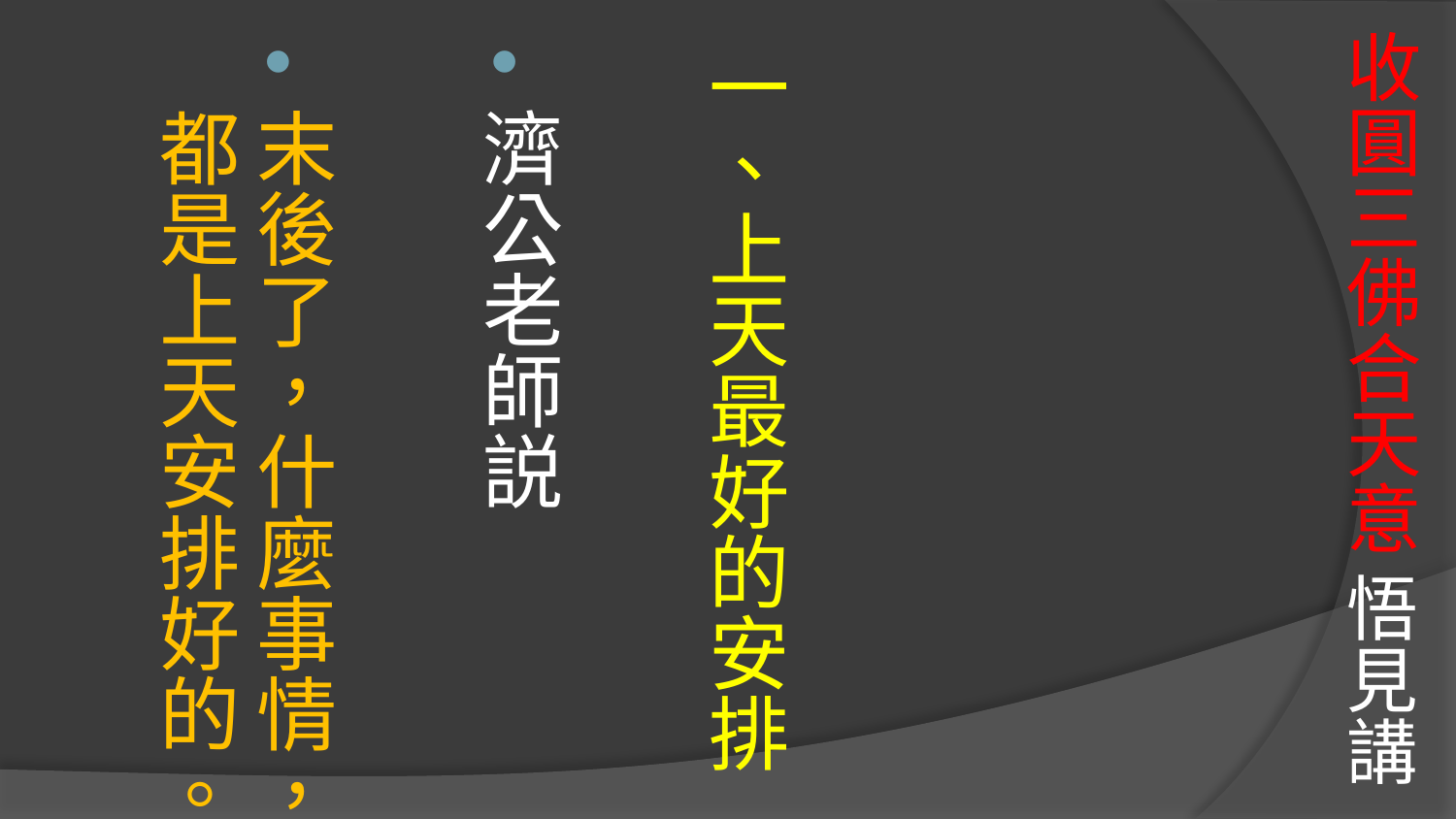

# 收圓三佛合天意 悟見講
一、上天最好的安排

濟公老師説

末後了，什麼事情，都是上天安排好的。